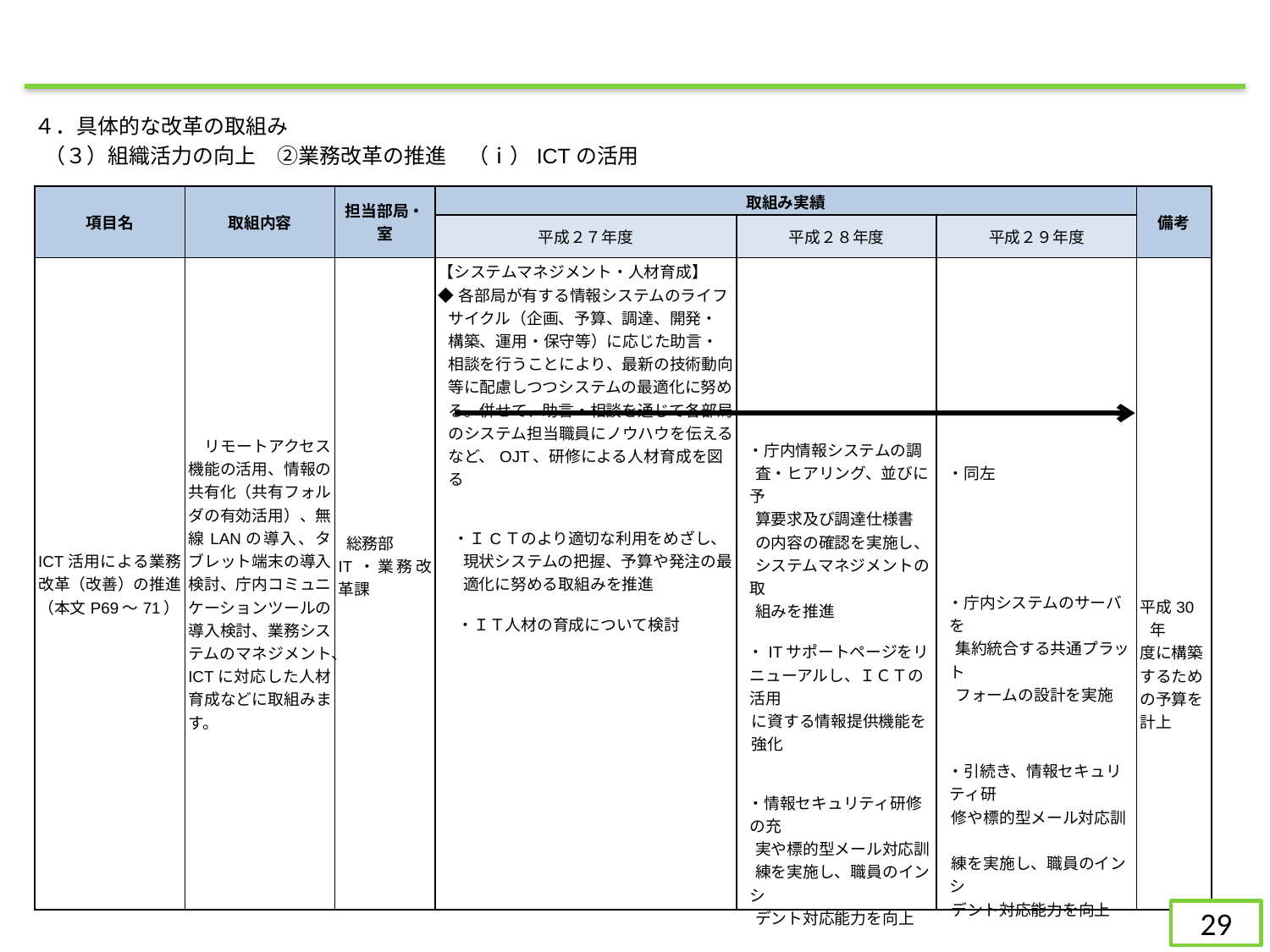

４．具体的な改革の取組み
（３）組織活力の向上　②業務改革の推進　（ⅰ）ICTの活用
| 項目名 | 取組内容 | 担当部局・室 | 取組み実績 |  |  | 備考 |
| --- | --- | --- | --- | --- | --- | --- |
|  |  |  | 平成２７年度 | 平成２８年度 | 平成２９年度 |  |
| ICT活用による業務改革（改善）の推進 （本文P69～71） | リモートアクセス機能の活用、情報の共有化（共有フォルダの有効活用）、無線LANの導入、タブレット端末の導入検討、庁内コミュニケーションツールの導入検討、業務システムのマネジメント、ICTに対応した人材育成などに取組みます。 | 総務部 IT・業務改革課 | 【システムマネジメント・人材育成】 ◆各部局が有する情報システムのライフサイクル（企画、予算、調達、開発・構築、運用・保守等）に応じた助言・相談を行うことにより、最新の技術動向等に配慮しつつシステムの最適化に努める。併せて、助言・相談を通じて各部局のシステム担当職員にノウハウを伝えるなど、OJT、研修による人材育成を図る ・ＩCＴのより適切な利用をめざし、現状システムの把握、予算や発注の最適化に努める取組みを推進 　 ・ＩＴ人材の育成について検討 | ・庁内情報システムの調 査・ヒアリング、並びに予 算要求及び調達仕様書 の内容の確認を実施し、 システムマネジメントの取 組みを推進 ・ITサポートページをリニューアルし、ＩＣＴの活用 に資する情報提供機能を 強化 ・情報セキュリティ研修の充 実や標的型メール対応訓 練を実施し、職員のインシ デント対応能力を向上 | ・同左 ・庁内システムのサーバ を　　 集約統合する共通プラット フォームの設計を実施 ・引続き、情報セキュリティ研 修や標的型メール対応訓 練を実施し、職員のインシ デント対応能力を向上 | 平成30年 度に構築 するため の予算を 計上 |
29